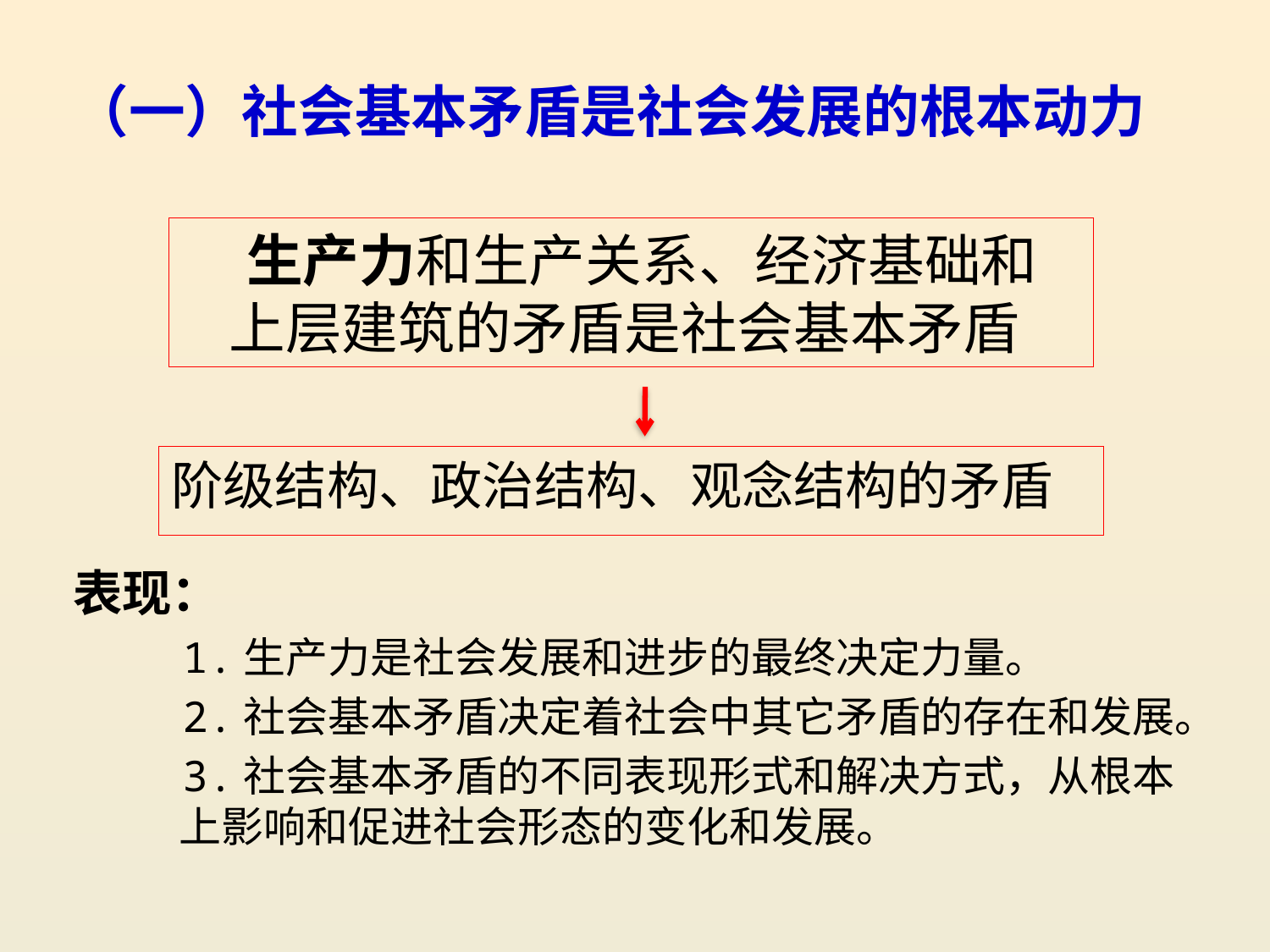

（一）社会基本矛盾是社会发展的根本动力
    生产力和生产关系、经济基础和上层建筑的矛盾是社会基本矛盾
阶级结构、政治结构、观念结构的矛盾
表现：
  1.生产力是社会发展和进步的最终决定力量。
  2.社会基本矛盾决定着社会中其它矛盾的存在和发展。
  3.社会基本矛盾的不同表现形式和解决方式，从根本上影响和促进社会形态的变化和发展。